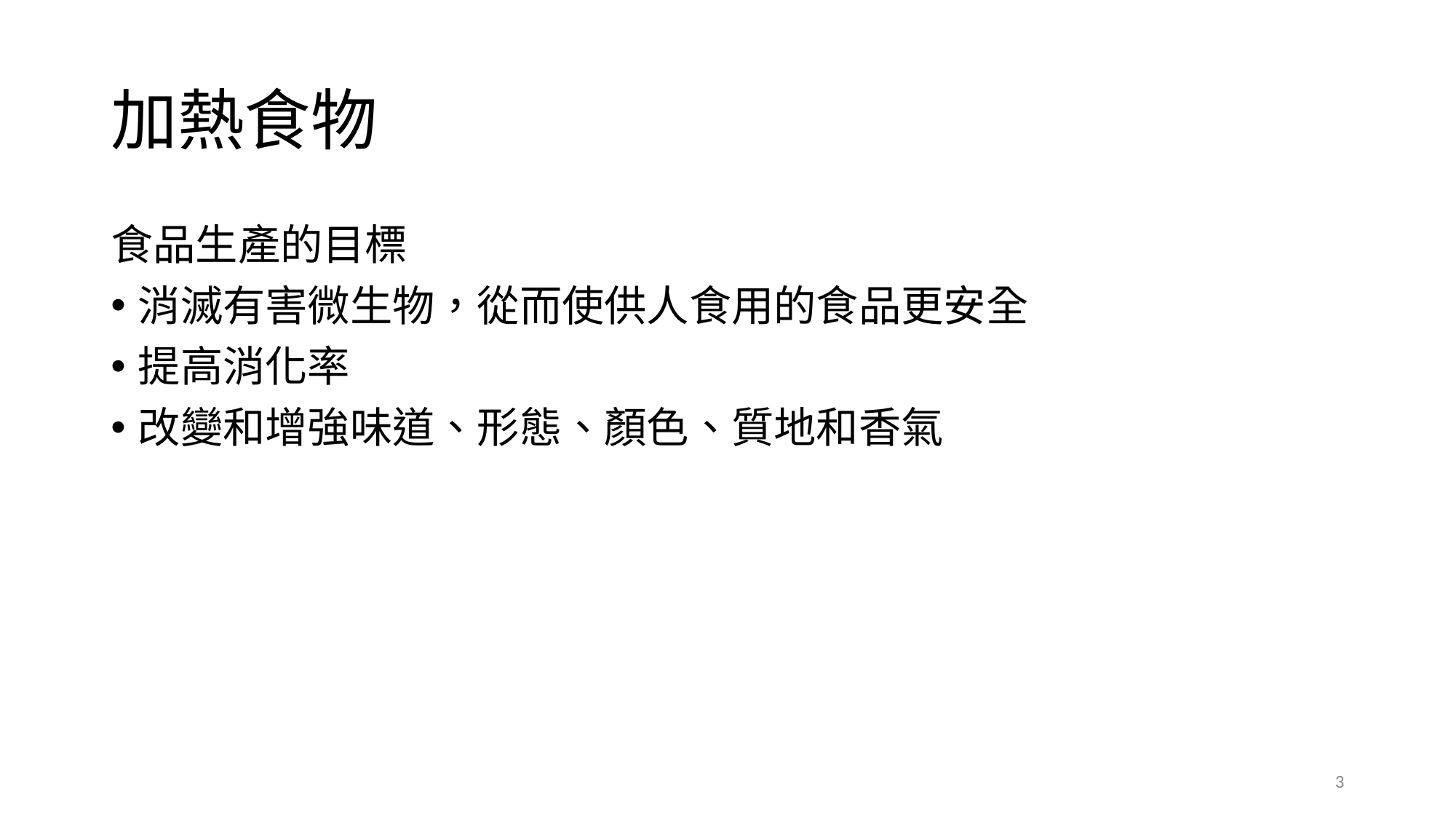

# 加熱食物
食品生產的目標
消滅有害微生物，從而使供人食用的食品更安全
提高消化率
改變和增強味道、形態、顏色、質地和香氣

3